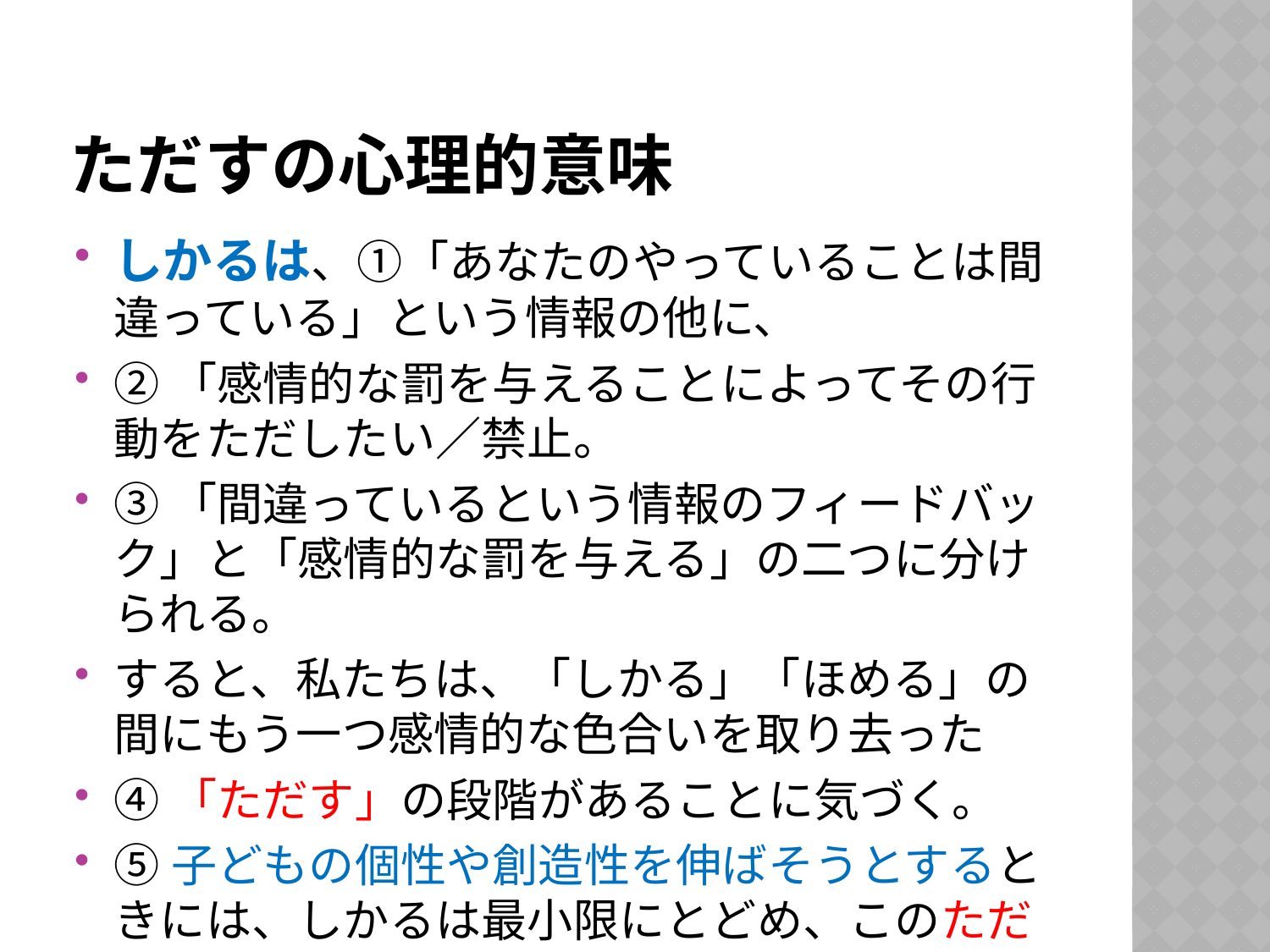

# ただすの心理的意味
しかるは、①「あなたのやっていることは間違っている」という情報の他に、
②「感情的な罰を与えることによってその行動をただしたい／禁止。
③「間違っているという情報のフィードバック」と「感情的な罰を与える」の二つに分けられる。
すると、私たちは、「しかる」「ほめる」の間にもう一つ感情的な色合いを取り去った
④「ただす」の段階があることに気づく。
⑤子どもの個性や創造性を伸ばそうとするときには、しかるは最小限にとどめ、このただすとほめるを使った教育が有効と思われる。